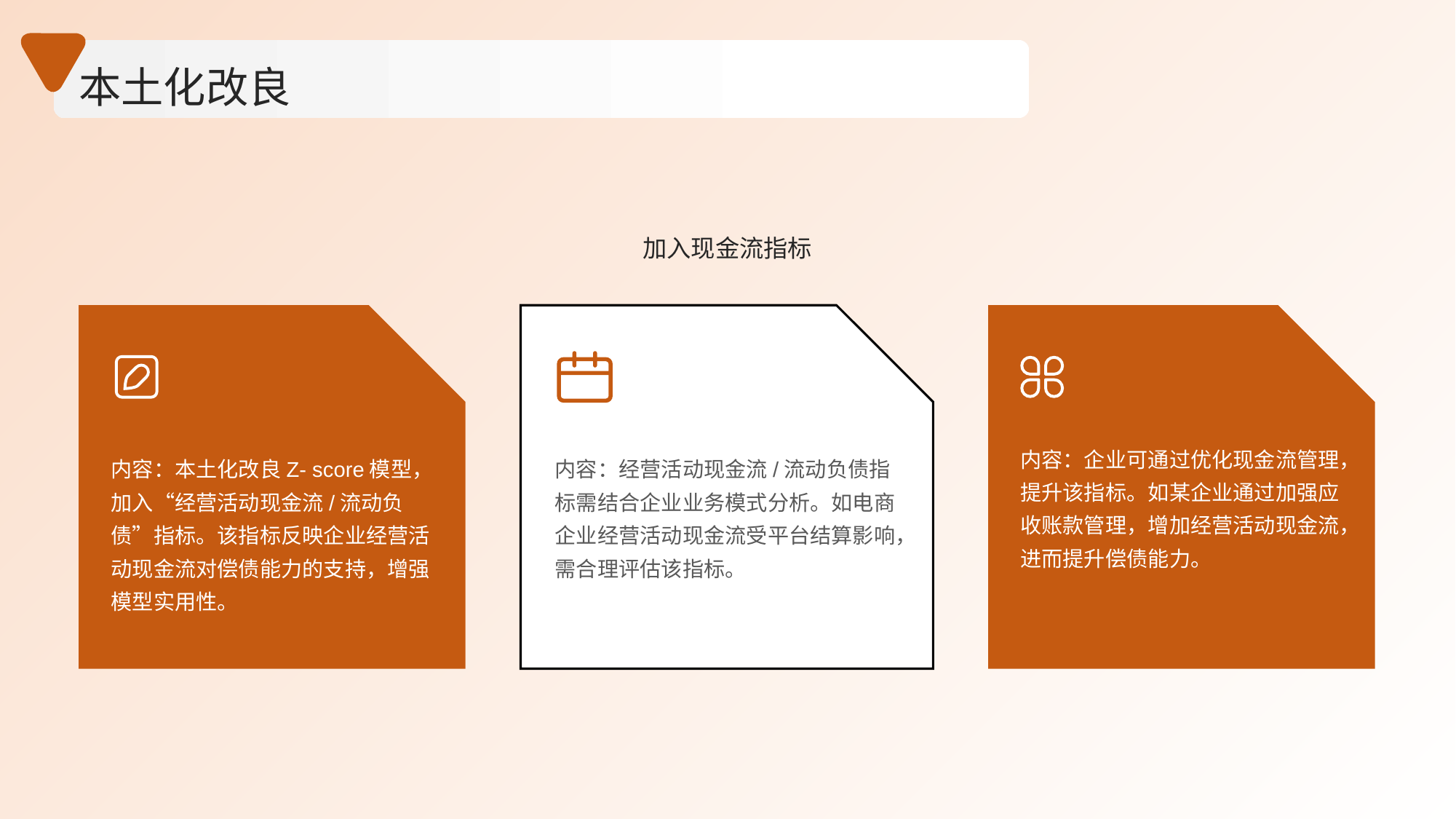

本土化改良
加入现金流指标

内容：企业可通过优化现金流管理，提升该指标。如某企业通过加强应收账款管理，增加经营活动现金流，进而提升偿债能力。
内容：本土化改良Z- score模型，加入“经营活动现金流/流动负债”指标。该指标反映企业经营活动现金流对偿债能力的支持，增强模型实用性。
内容：经营活动现金流/流动负债指标需结合企业业务模式分析。如电商企业经营活动现金流受平台结算影响，需合理评估该指标。